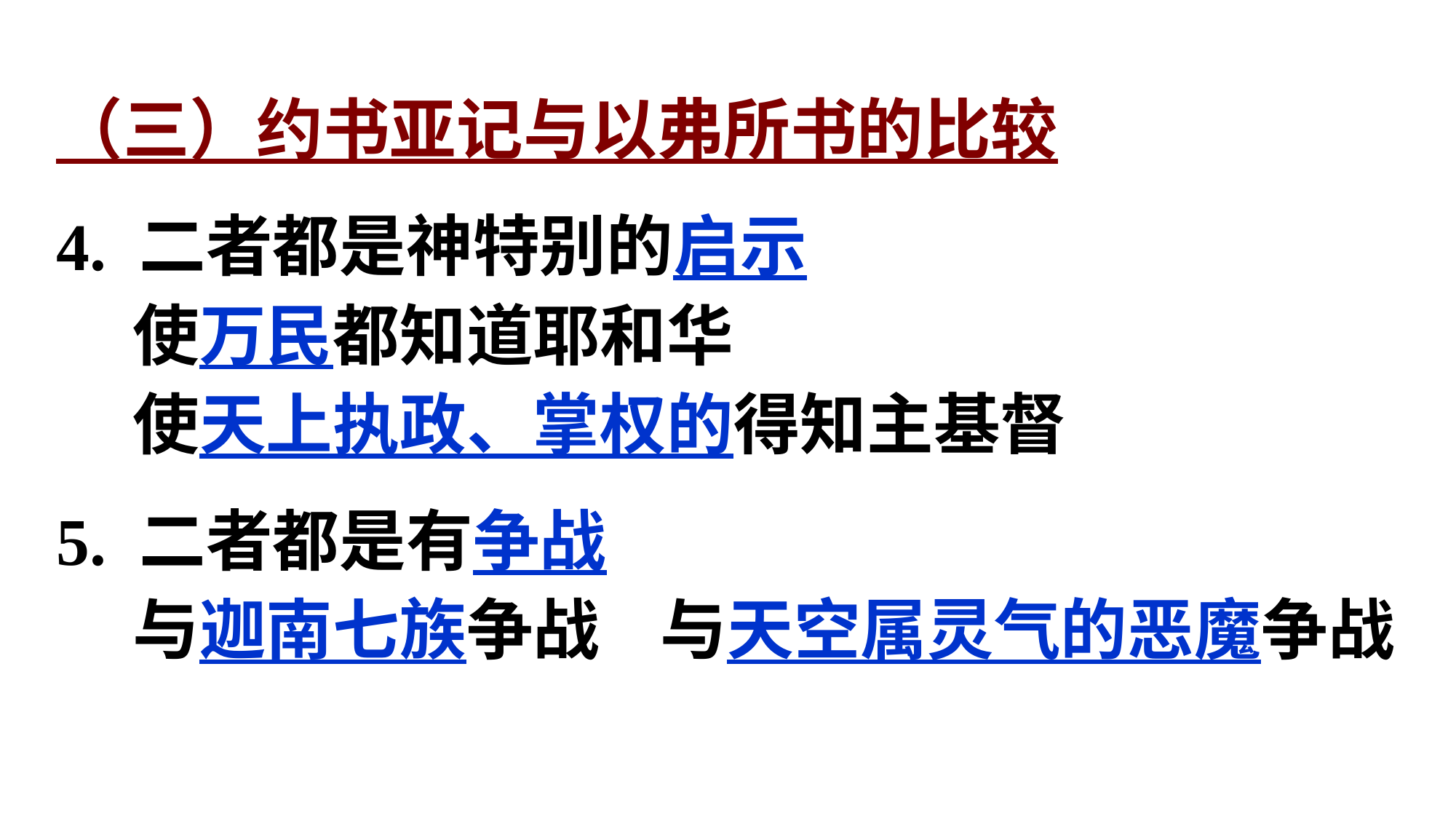

（三）约书亚记与以弗所书的比较
4. 二者都是神特别的启示
    使万民都知道耶和华
    使天上执政、掌权的得知主基督
5. 二者都是有争战
    与迦南七族争战    与天空属灵气的恶魔争战